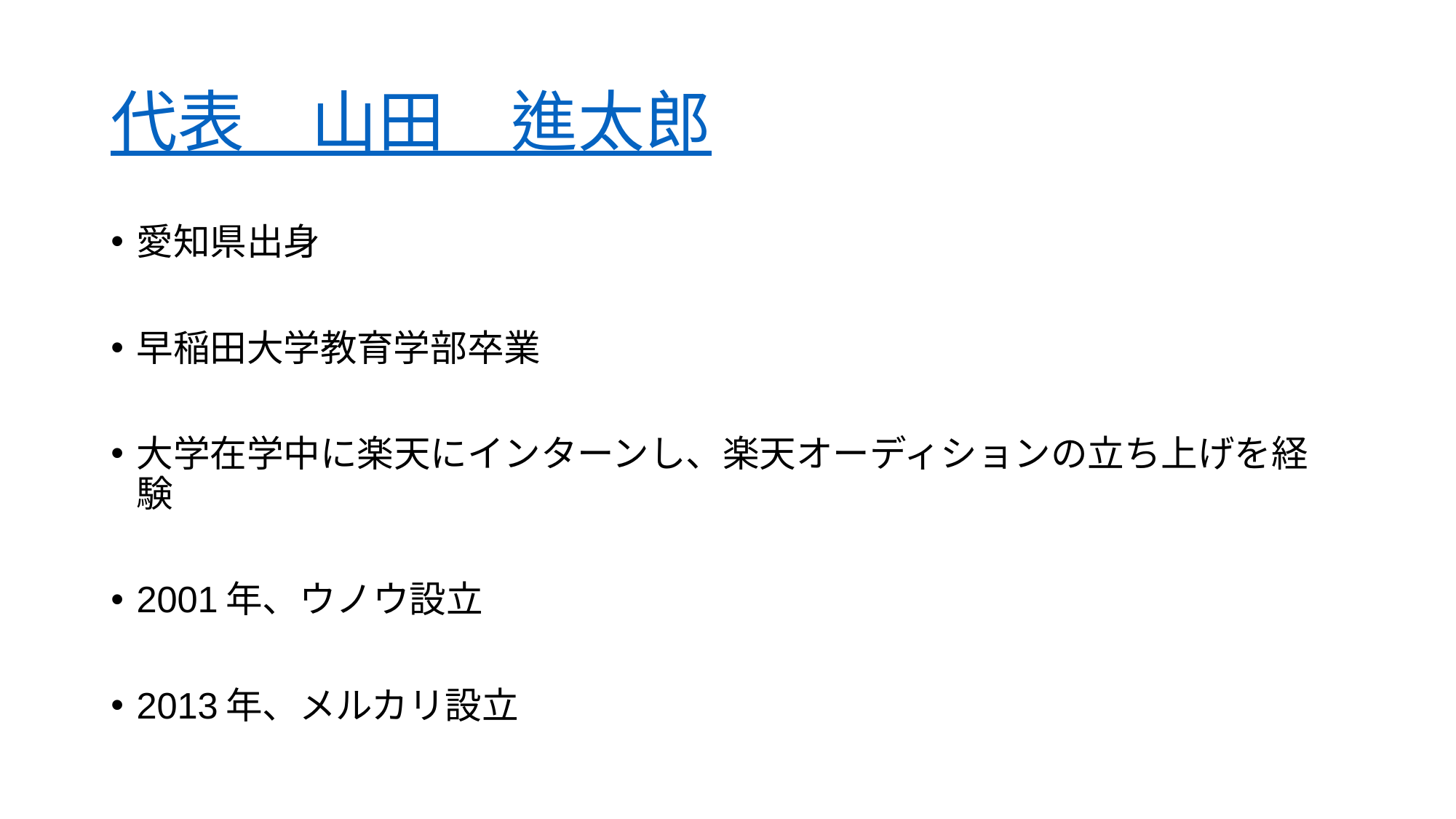

# 代表　山田　進太郎

愛知県出身

早稲田大学教育学部卒業

大学在学中に楽天にインターンし、楽天オーディションの立ち上げを経験

2001年、ウノウ設立

2013年、メルカリ設立